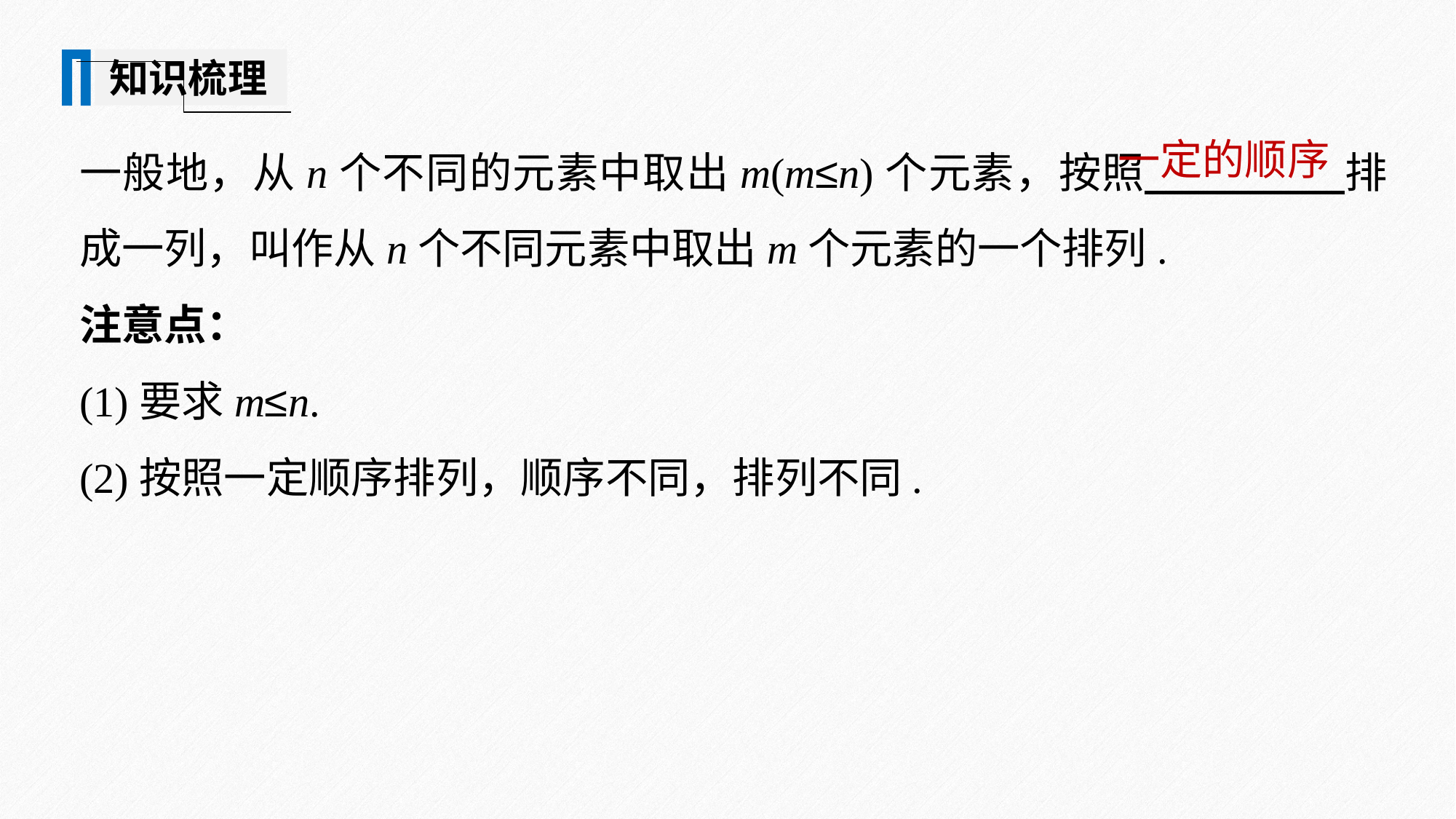

知识梳理

一般地，从n个不同的元素中取出m(m≤n)个元素，按照                   排成一列，叫作从n个不同元素中取出m个元素的一个排列.
注意点：
(1)要求m≤n.
(2)按照一定顺序排列，顺序不同，排列不同.
一定的顺序